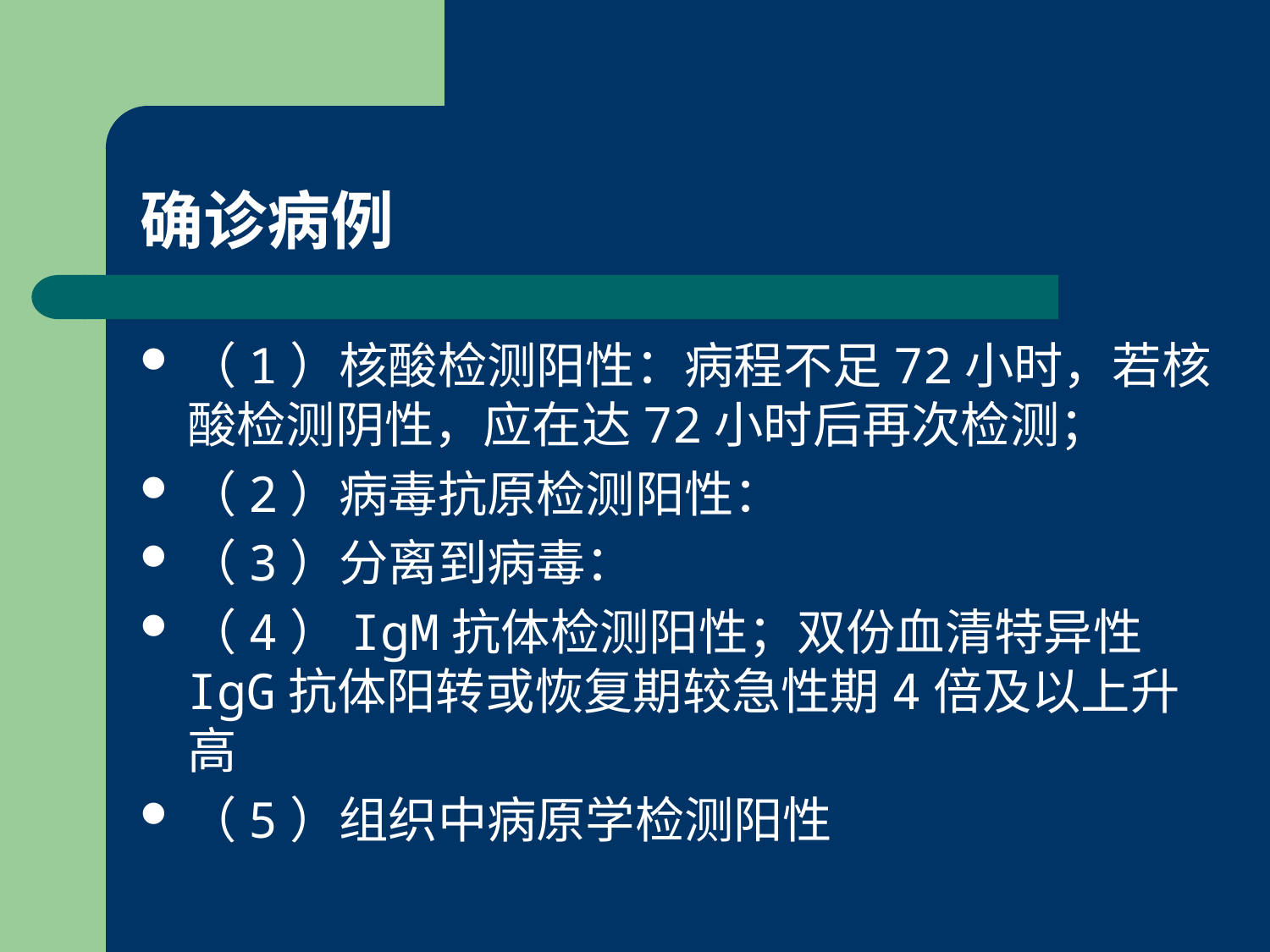

# 确诊病例
（1）核酸检测阳性：病程不足72小时，若核酸检测阴性，应在达72小时后再次检测；
（2）病毒抗原检测阳性：
（3）分离到病毒：
（4）IgM抗体检测阳性；双份血清特异性IgG抗体阳转或恢复期较急性期4倍及以上升高
（5）组织中病原学检测阳性